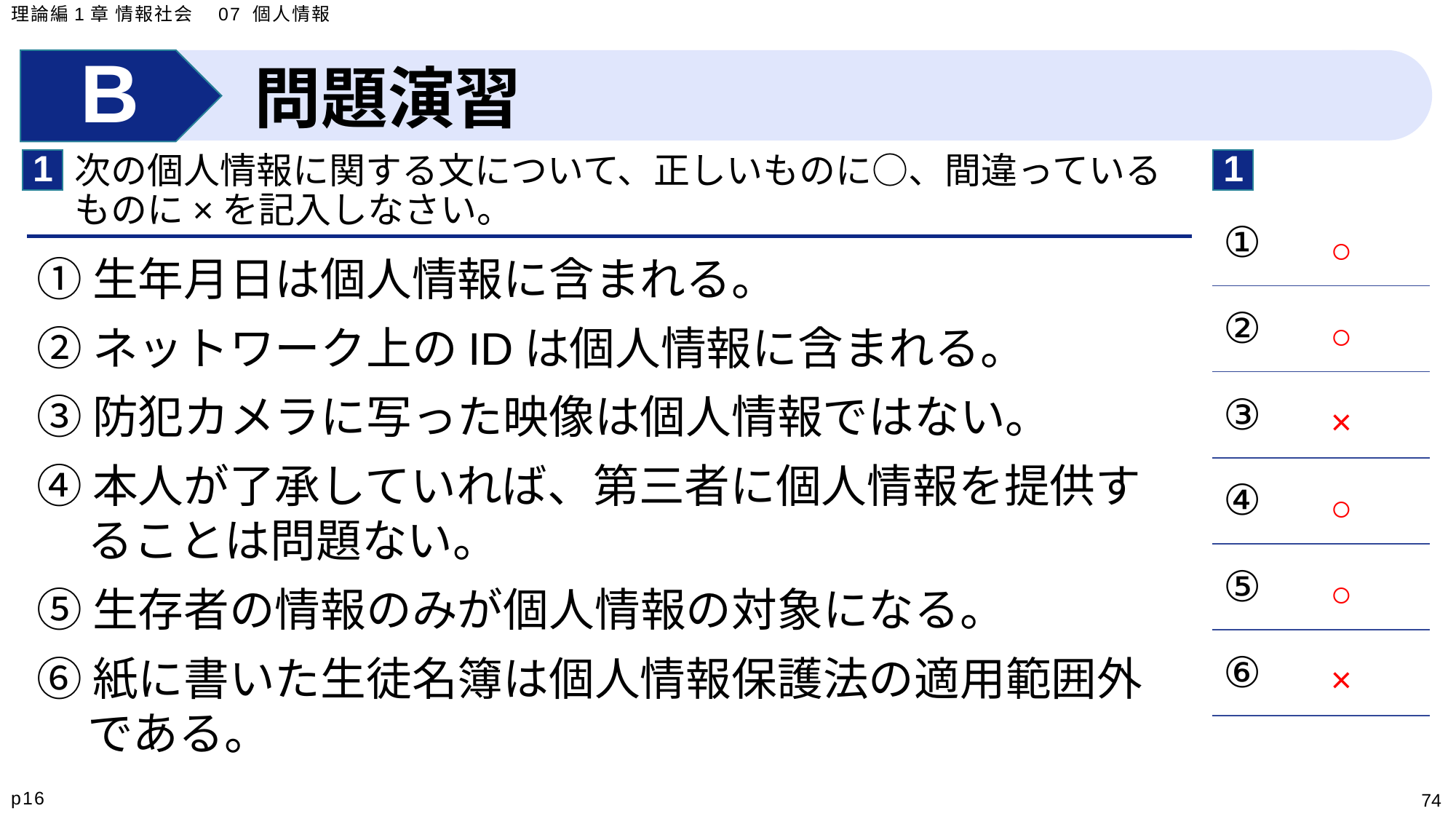

理論編1章 情報社会　07 個人情報
問題演習
1
1
次の個人情報に関する文について、正しいものに○、間違っているものに×を記入しなさい。
| ① |
| --- |
| ② |
| ③ |
| ④ |
| ⑤ |
| ⑥ |
○
①生年月日は個人情報に含まれる。
②ネットワーク上のIDは個人情報に含まれる。
③防犯カメラに写った映像は個人情報ではない。
④本人が了承していれば、第三者に個人情報を提供することは問題ない。
⑤生存者の情報のみが個人情報の対象になる。
⑥紙に書いた生徒名簿は個人情報保護法の適用範囲外である。

○
×
○
○
×
p16
74